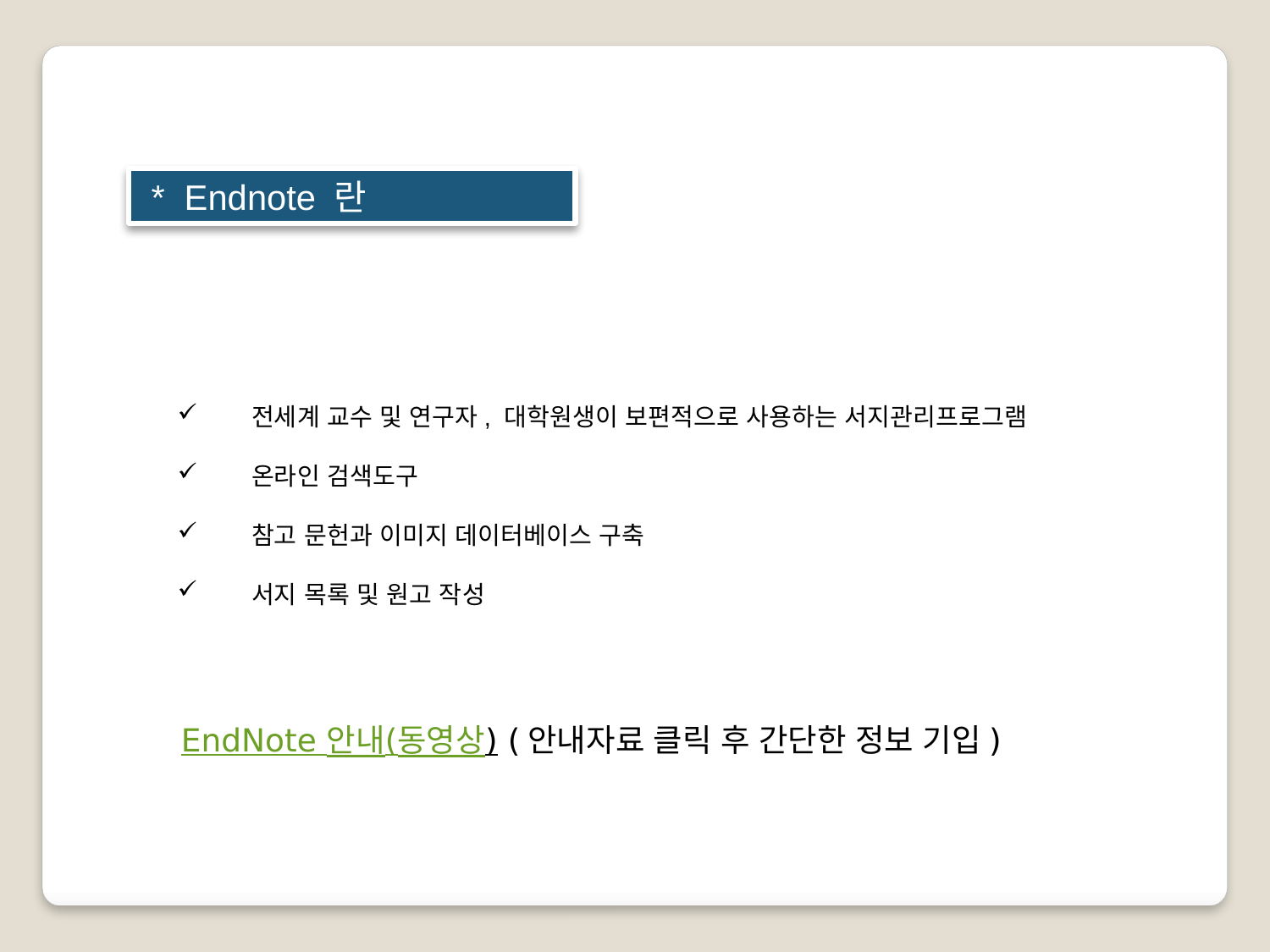

*  Endnote 란
전세계 교수 및 연구자, 대학원생이 보편적으로 사용하는 서지관리프로그램
온라인 검색도구
참고 문헌과 이미지 데이터베이스 구축
서지 목록 및 원고 작성
EndNote 안내(동영상) (안내자료 클릭 후 간단한 정보 기입)